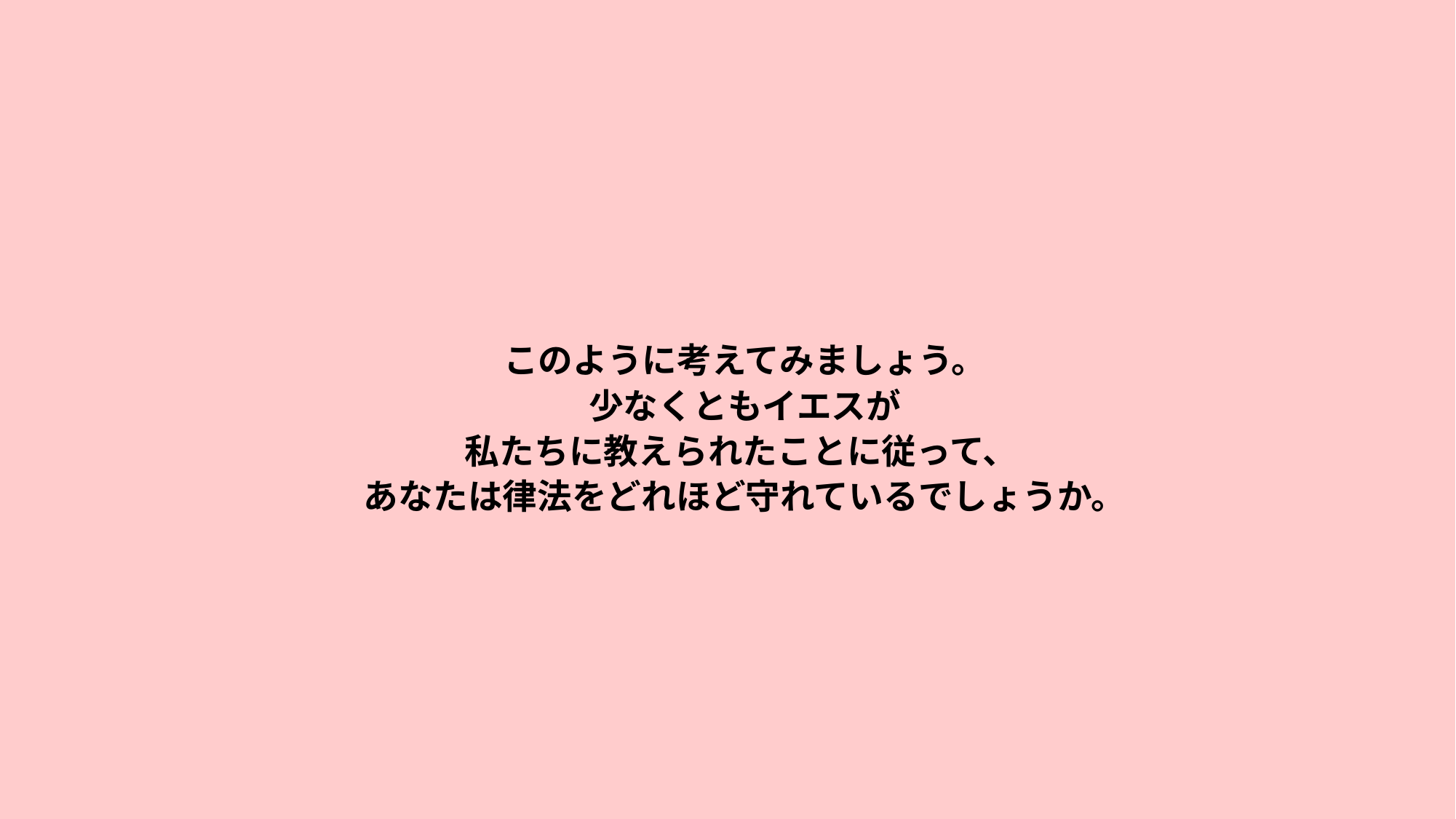

# このように考えてみましょう。 少なくともイエスが 私たちに教えられたことに従って、 あなたは律法をどれほど守れているでしょうか。